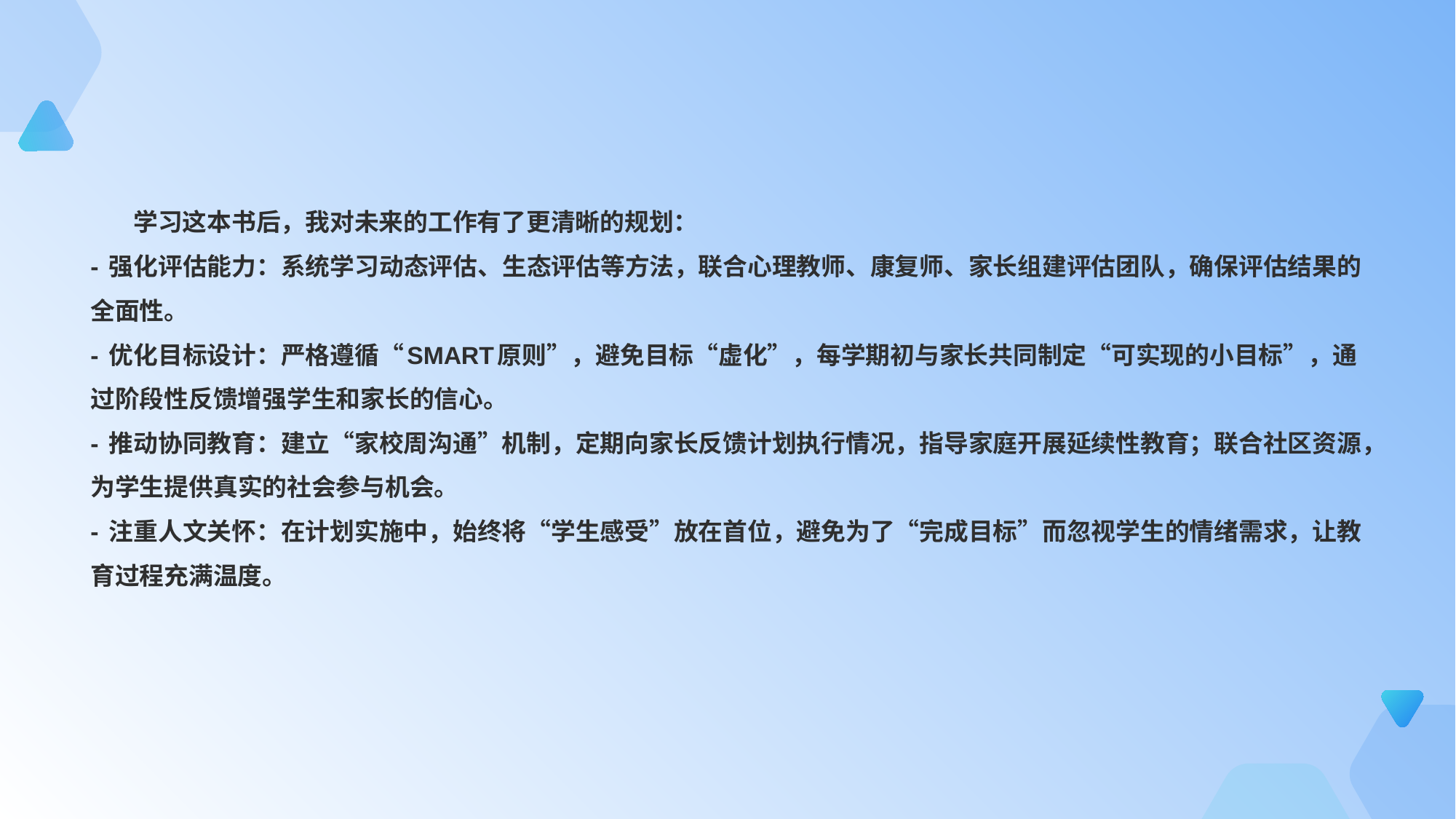

# 学习这本书后，我对未来的工作有了更清晰的规划： - 强化评估能力：系统学习动态评估、生态评估等方法，联合心理教师、康复师、家长组建评估团队，确保评估结果的全面性。 - 优化目标设计：严格遵循“SMART原则”，避免目标“虚化”，每学期初与家长共同制定“可实现的小目标”，通过阶段性反馈增强学生和家长的信心。 - 推动协同教育：建立“家校周沟通”机制，定期向家长反馈计划执行情况，指导家庭开展延续性教育；联合社区资源，为学生提供真实的社会参与机会。 - 注重人文关怀：在计划实施中，始终将“学生感受”放在首位，避免为了“完成目标”而忽视学生的情绪需求，让教育过程充满温度。